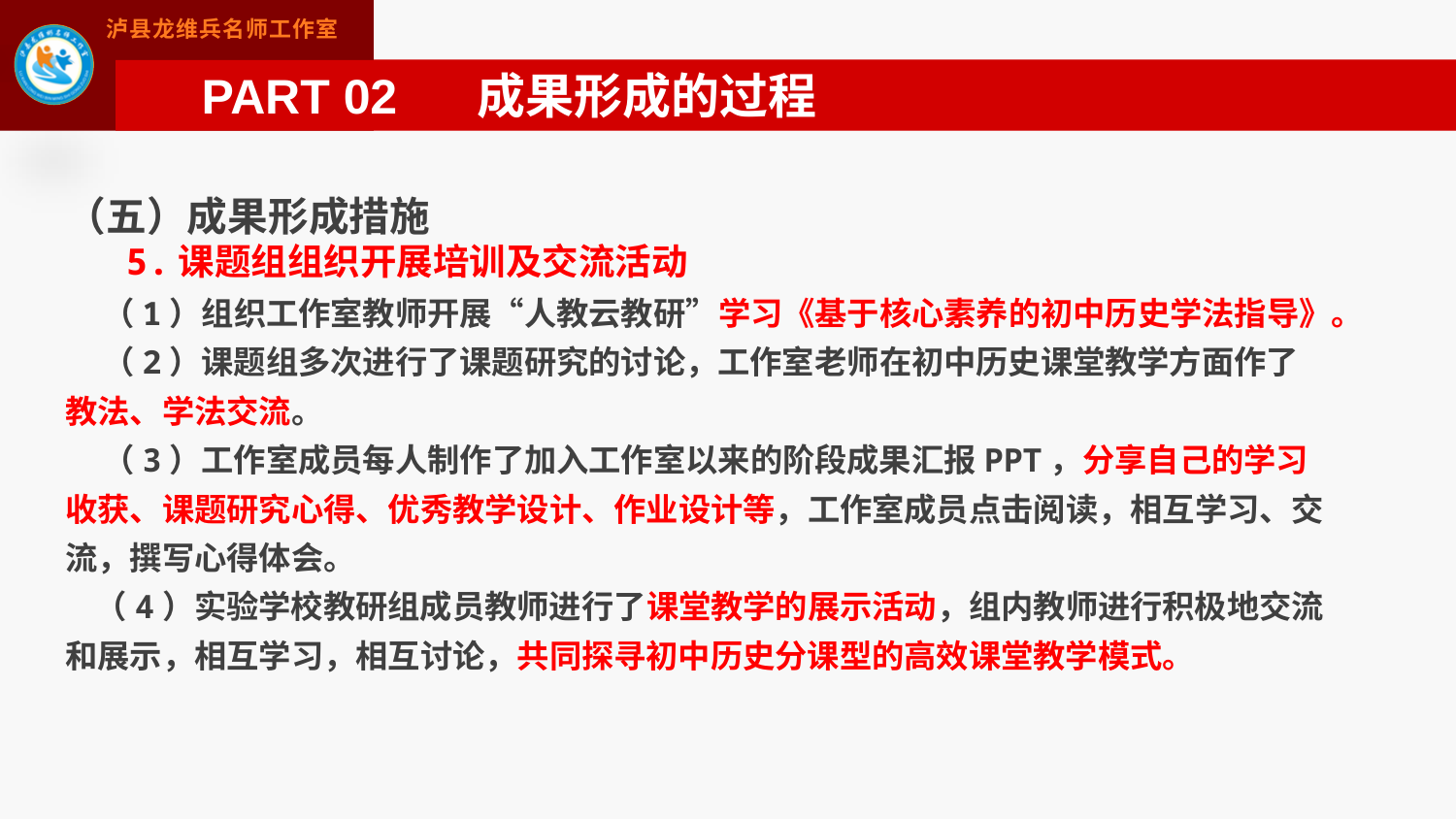

PART 02     成果形成的过程

（五）成果形成措施
   5.课题组组织开展培训及交流活动
    （1）组织工作室教师开展“人教云教研”学习《基于核心素养的初中历史学法指导》。
    （2）课题组多次进行了课题研究的讨论，工作室老师在初中历史课堂教学方面作了
教法、学法交流。
    （3）工作室成员每人制作了加入工作室以来的阶段成果汇报PPT，分享自己的学习收获、课题研究心得、优秀教学设计、作业设计等，工作室成员点击阅读，相互学习、交流，撰写心得体会。
   （4）实验学校教研组成员教师进行了课堂教学的展示活动，组内教师进行积极地交流和展示，相互学习，相互讨论，共同探寻初中历史分课型的高效课堂教学模式。